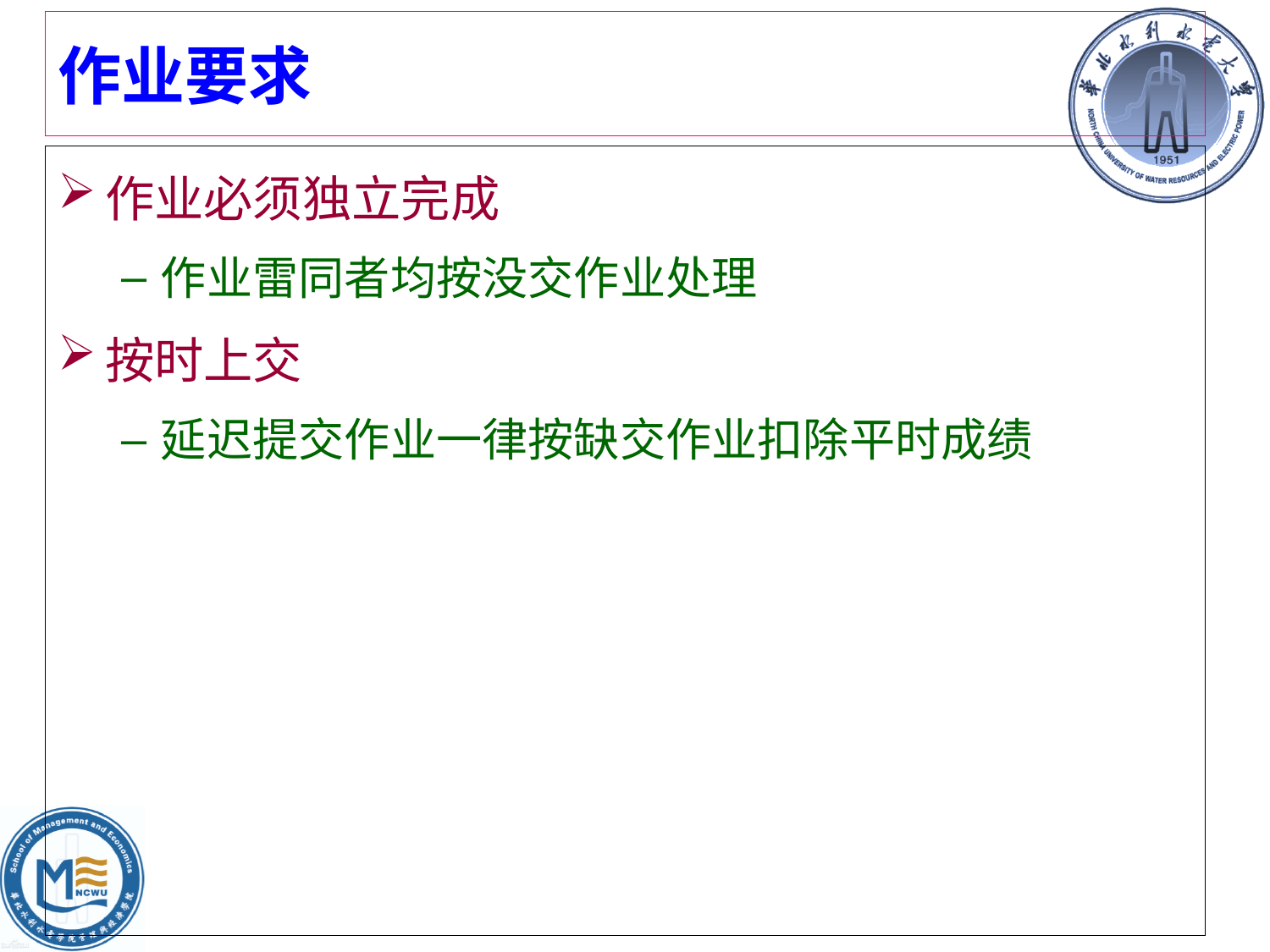

# 作业要求
作业必须独立完成
作业雷同者均按没交作业处理
按时上交
延迟提交作业一律按缺交作业扣除平时成绩